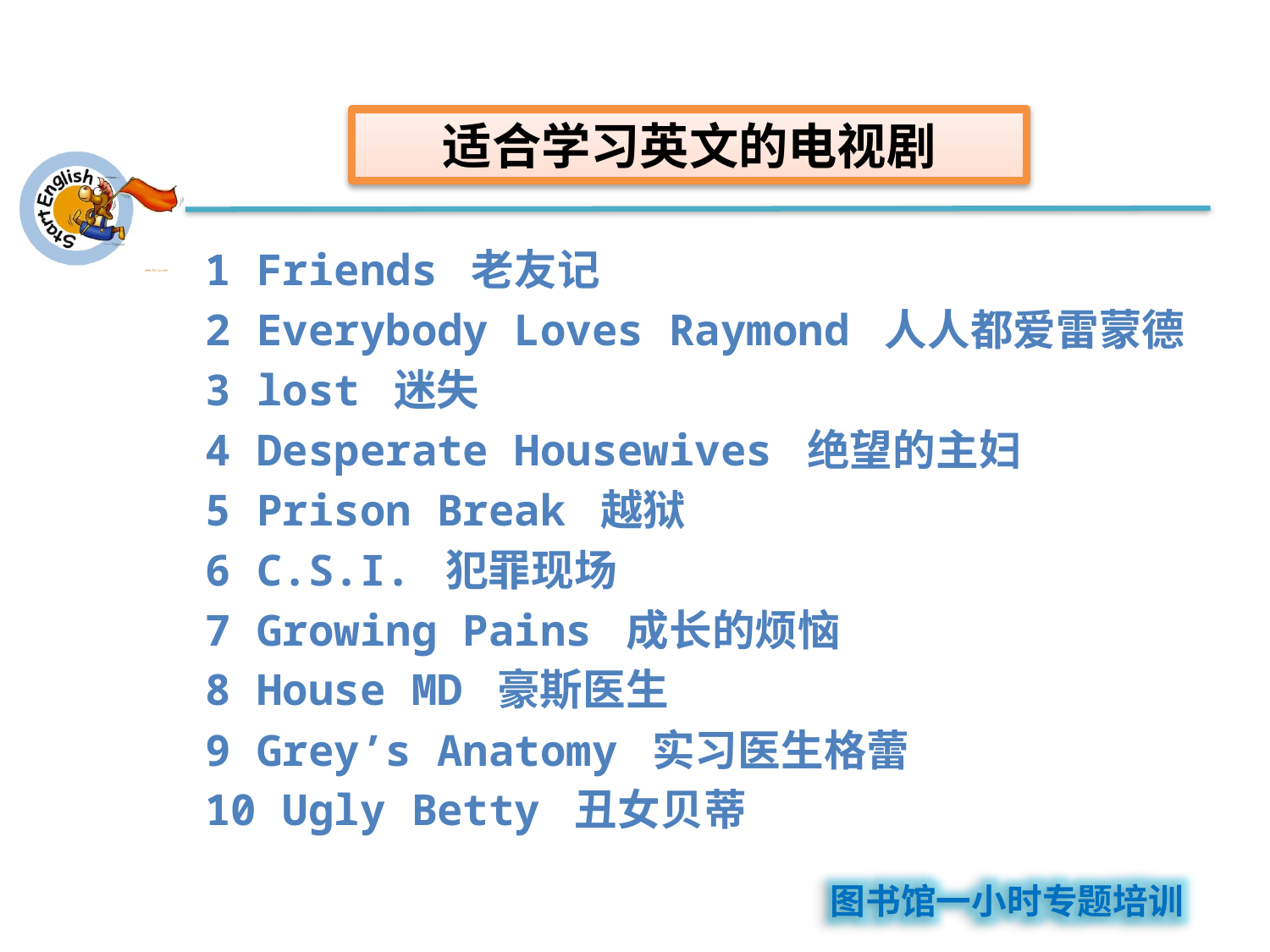

适合学习英文的电视剧
     1 Friends 老友记
     2 Everybody Loves Raymond 人人都爱雷蒙德
     3 lost 迷失
     4 Desperate Housewives 绝望的主妇
     5 Prison Break 越狱
     6 C.S.I. 犯罪现场
     7 Growing Pains 成长的烦恼
     8 House MD 豪斯医生
     9 Grey’s Anatomy 实习医生格蕾
     10 Ugly Betty 丑女贝蒂